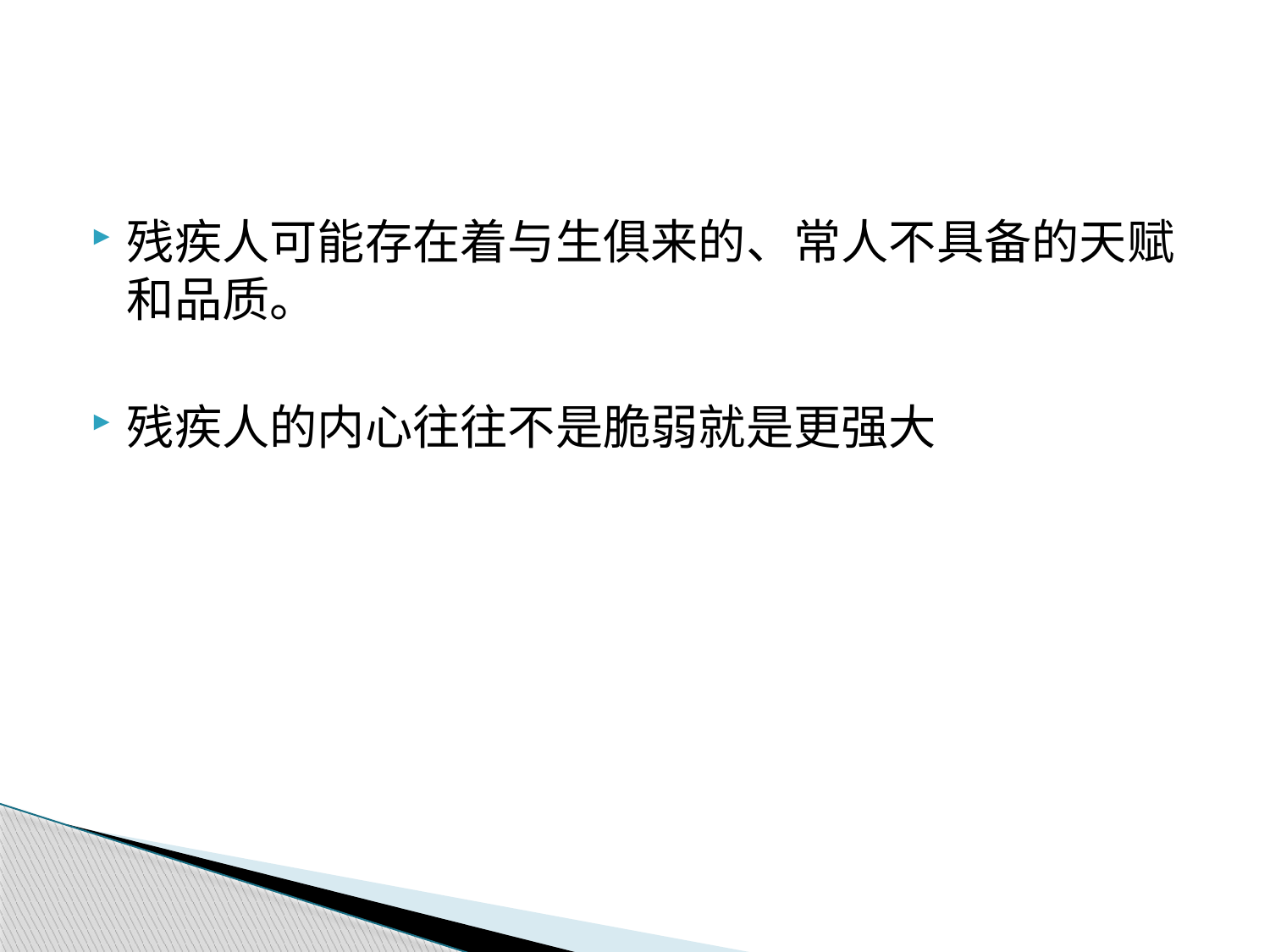

#
残疾人可能存在着与生俱来的、常人不具备的天赋和品质。

残疾人的内心往往不是脆弱就是更强大